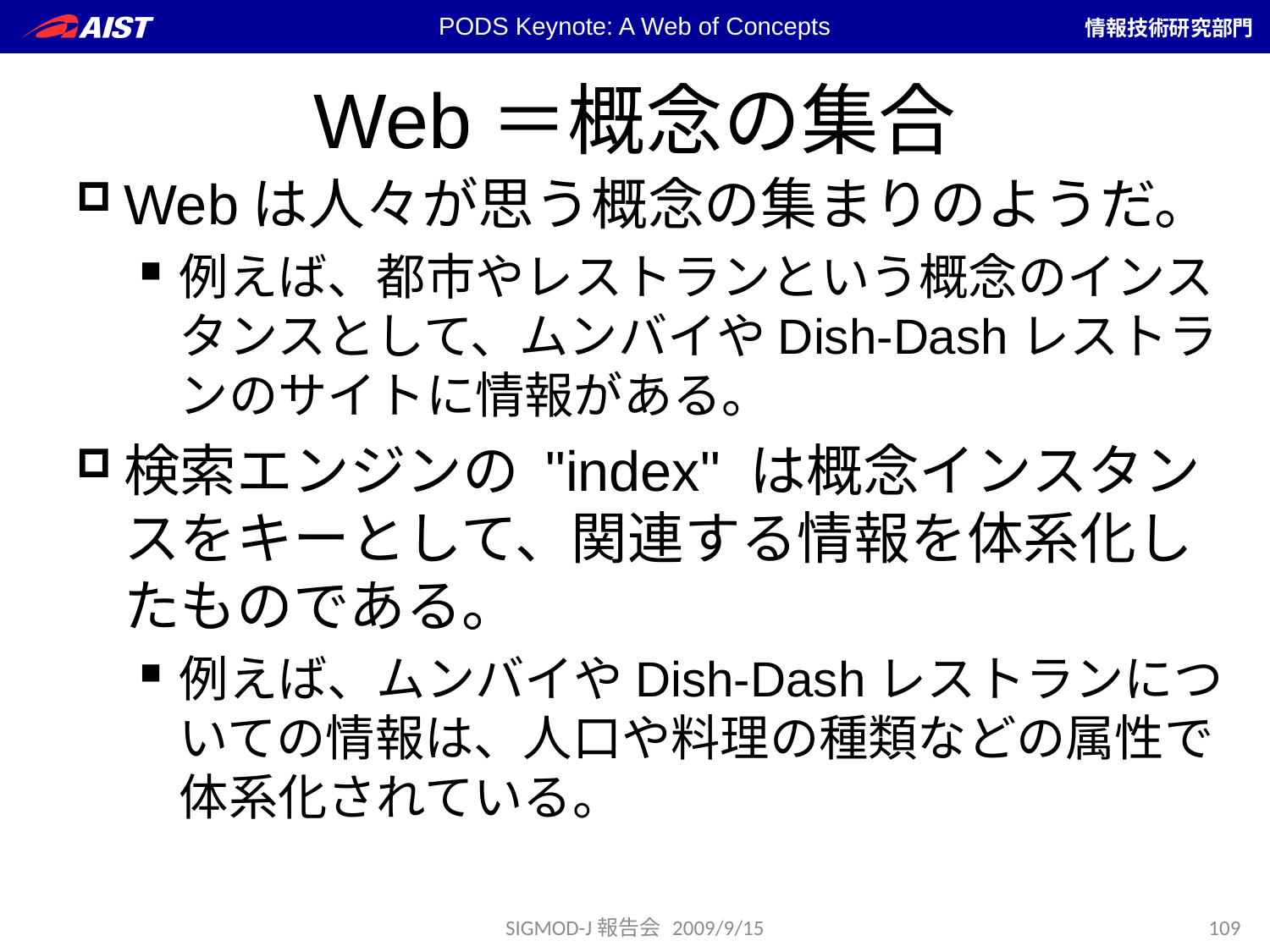

PODS Keynote: A Web of Concepts
# Web＝概念の集合
Webは人々が思う概念の集まりのようだ。
例えば、都市やレストランという概念のインスタンスとして、ムンバイやDish-Dashレストランのサイトに情報がある。
検索エンジンの "index" は概念インスタンスをキーとして、関連する情報を体系化したものである。
例えば、ムンバイやDish-Dashレストランについての情報は、人口や料理の種類などの属性で体系化されている。

SIGMOD-J報告会 2009/9/15
109